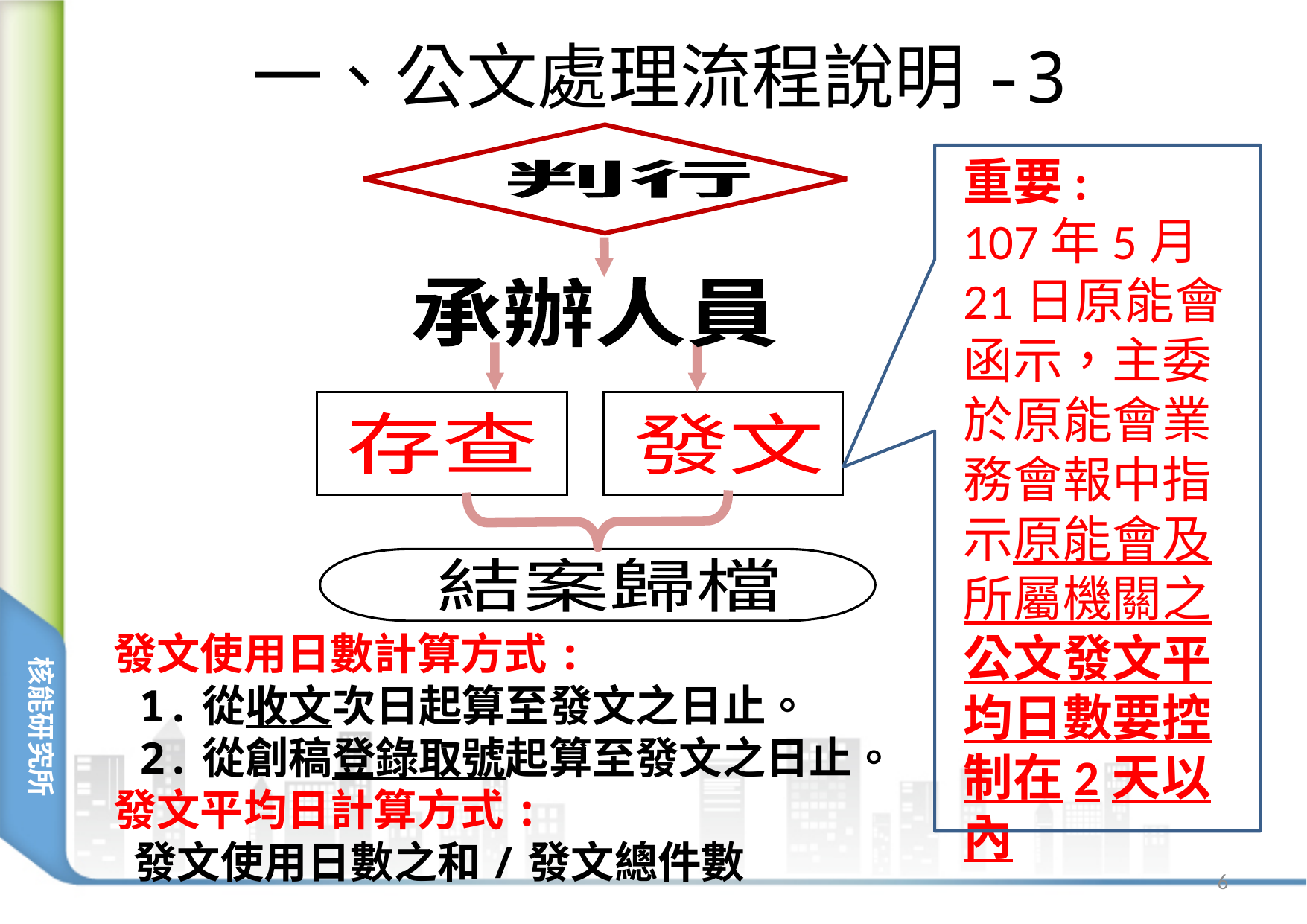

一、公文處理流程說明-3

判行

重要:
107年5月21日原能會函示，主委於原能會業務會報中指示原能會及所屬機關之公文發文平均日數要控制在2天以內

承辦人員

存查

發文

結案歸檔
發文使用日數計算方式:
 1.從收文次日起算至發文之日止。
 2.從創稿登錄取號起算至發文之日止。
發文平均日計算方式:
 發文使用日數之和/發文總件數

6